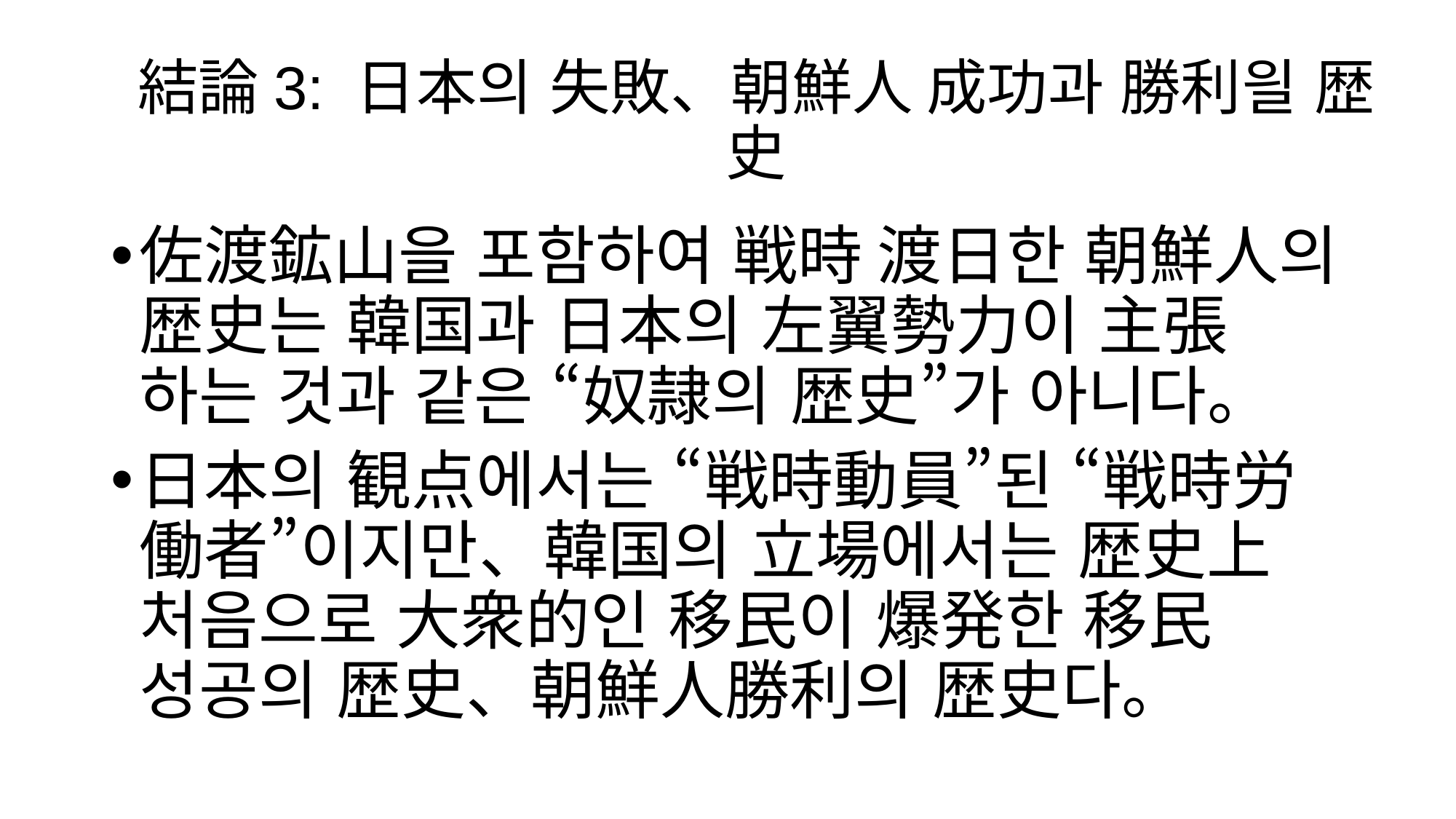

# 結論3: 日本의 失敗、朝鮮人 成功과 勝利읠 歴史
佐渡鉱山을 포함하여 戦時 渡日한 朝鮮人의 歴史는 韓国과 日本의 左翼勢力이 主張하는 것과 같은 “奴隷의 歴史”가 아니다。
日本의 観点에서는 “戦時動員”된 “戦時労働者”이지만、韓国의 立場에서는 歴史上 처음으로 大衆的인 移民이 爆発한 移民 성공의 歴史、朝鮮人勝利의 歴史다。